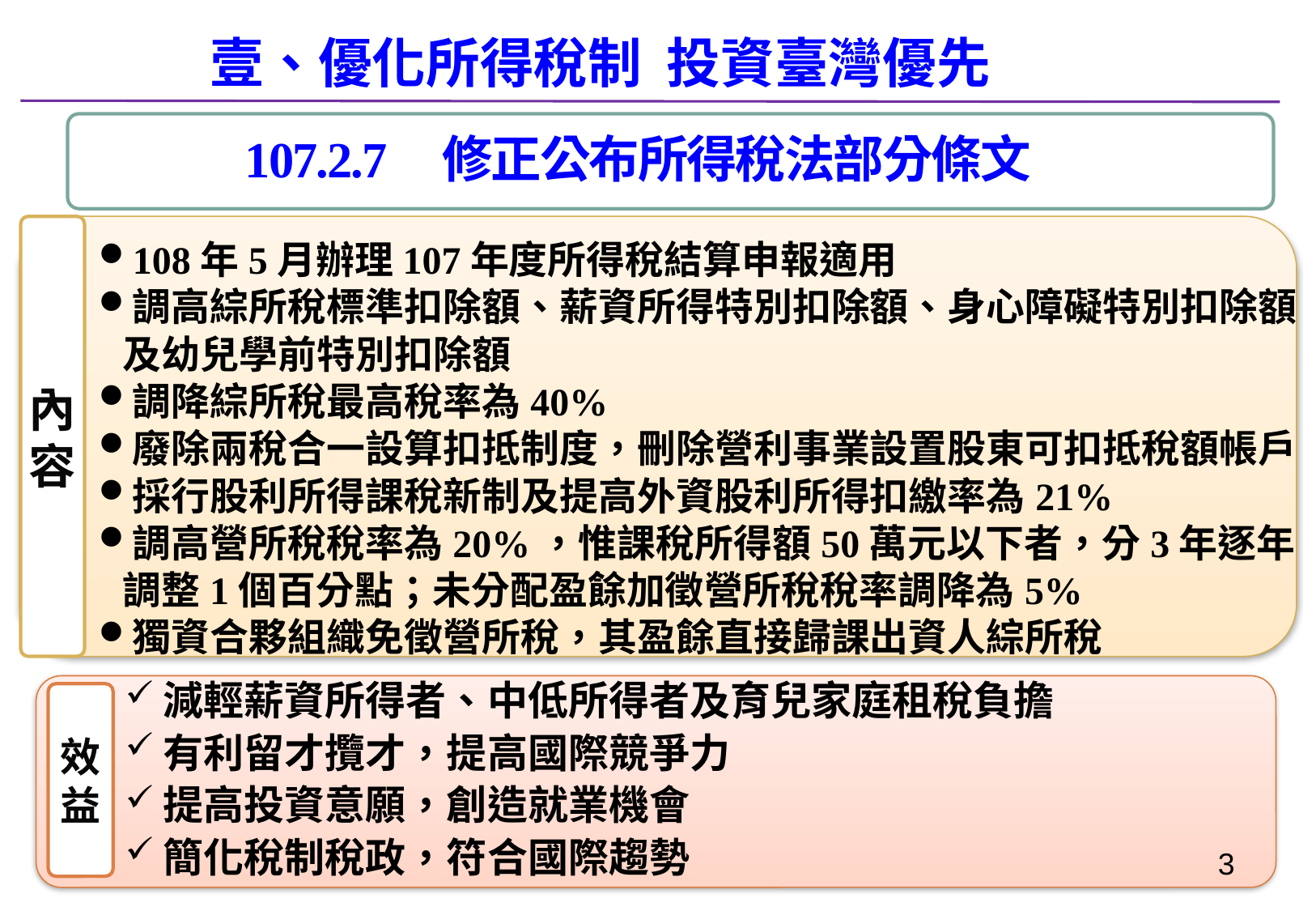

壹、優化所得稅制  投資臺灣優先

107.2.7  修正公布所得稅法部分條文
內
容

108年5月辦理107年度所得稅結算申報適用
調高綜所稅標準扣除額、薪資所得特別扣除額、身心障礙特別扣除額及幼兒學前特別扣除額
調降綜所稅最高稅率為40%
廢除兩稅合一設算扣抵制度，刪除營利事業設置股東可扣抵稅額帳戶
採行股利所得課稅新制及提高外資股利所得扣繳率為21%
調高營所稅稅率為20%，惟課稅所得額50萬元以下者，分3年逐年調整1個百分點；未分配盈餘加徵營所稅稅率調降為5%
獨資合夥組織免徵營所稅，其盈餘直接歸課出資人綜所稅
減輕薪資所得者、中低所得者及育兒家庭租稅負擔
有利留才攬才，提高國際競爭力
提高投資意願，創造就業機會
簡化稅制稅政，符合國際趨勢

效
益
3